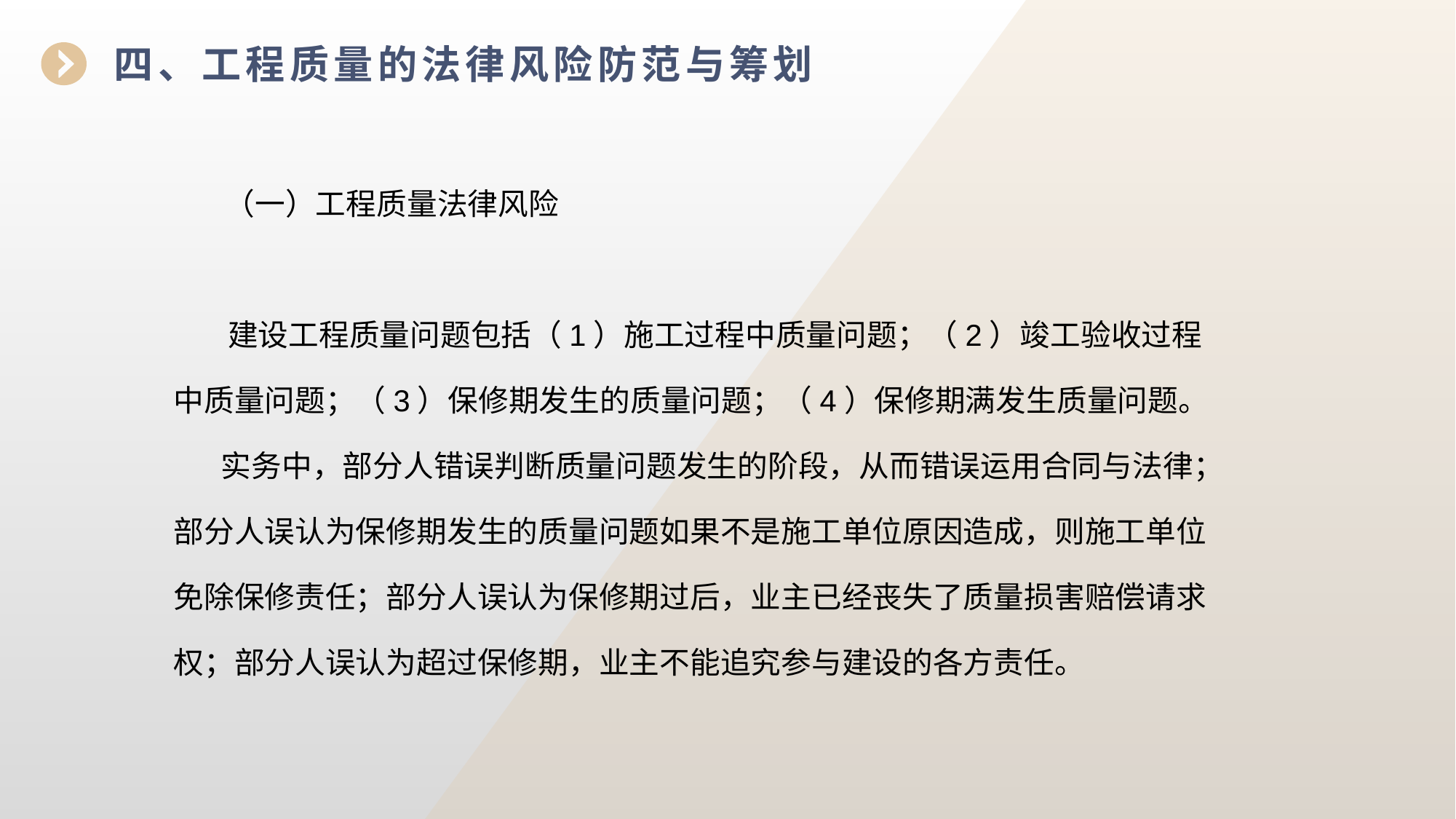

四、工程质量的法律风险防范与筹划

       （一）工程质量法律风险

       建设工程质量问题包括（1）施工过程中质量问题；（2）竣工验收过程中质量问题；（3）保修期发生的质量问题；（4）保修期满发生质量问题。
      实务中，部分人错误判断质量问题发生的阶段，从而错误运用合同与法律；部分人误认为保修期发生的质量问题如果不是施工单位原因造成，则施工单位免除保修责任；部分人误认为保修期过后，业主已经丧失了质量损害赔偿请求权；部分人误认为超过保修期，业主不能追究参与建设的各方责任。